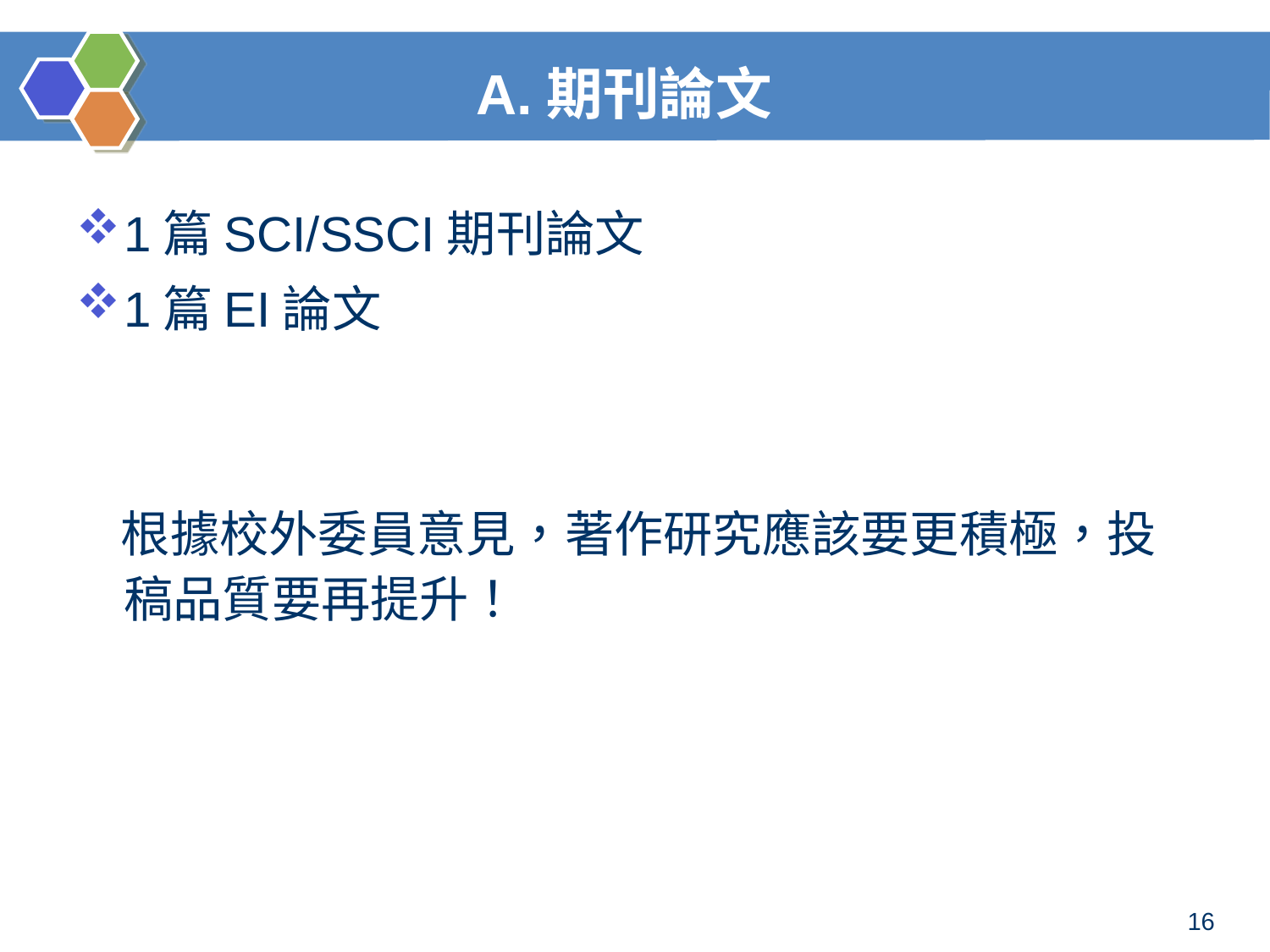

# A.期刊論文
1篇SCI/SSCI期刊論文
1篇EI論文

   根據校外委員意見，著作研究應該要更積極，投稿品質要再提升！

16